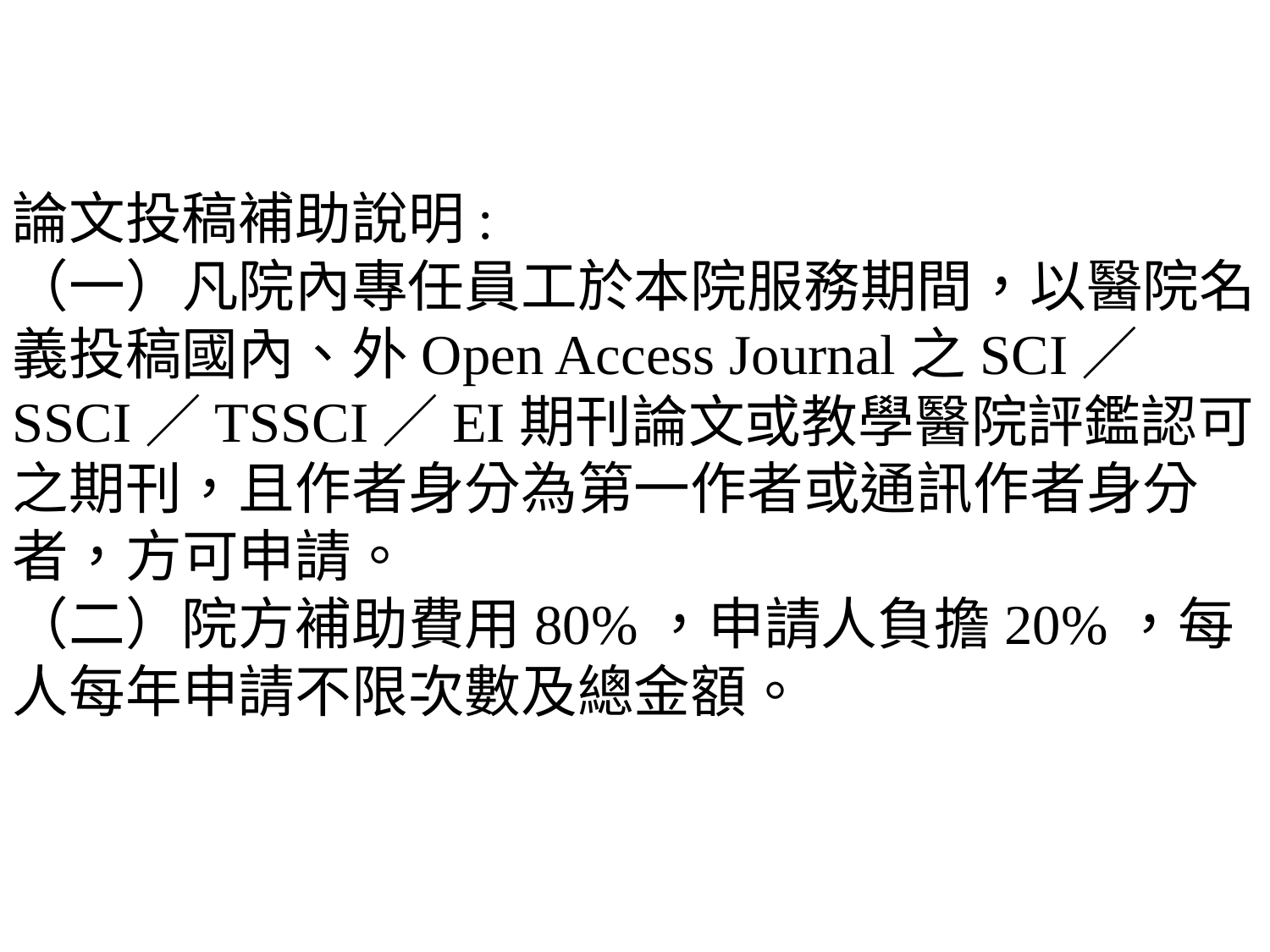

論文投稿補助說明:
（一）凡院內專任員工於本院服務期間，以醫院名義投稿國內、外Open Access Journal之SCI／SSCI／TSSCI／EI期刊論文或教學醫院評鑑認可之期刊，且作者身分為第一作者或通訊作者身分者，方可申請。
（二）院方補助費用80%，申請人負擔20%，每人每年申請不限次數及總金額。